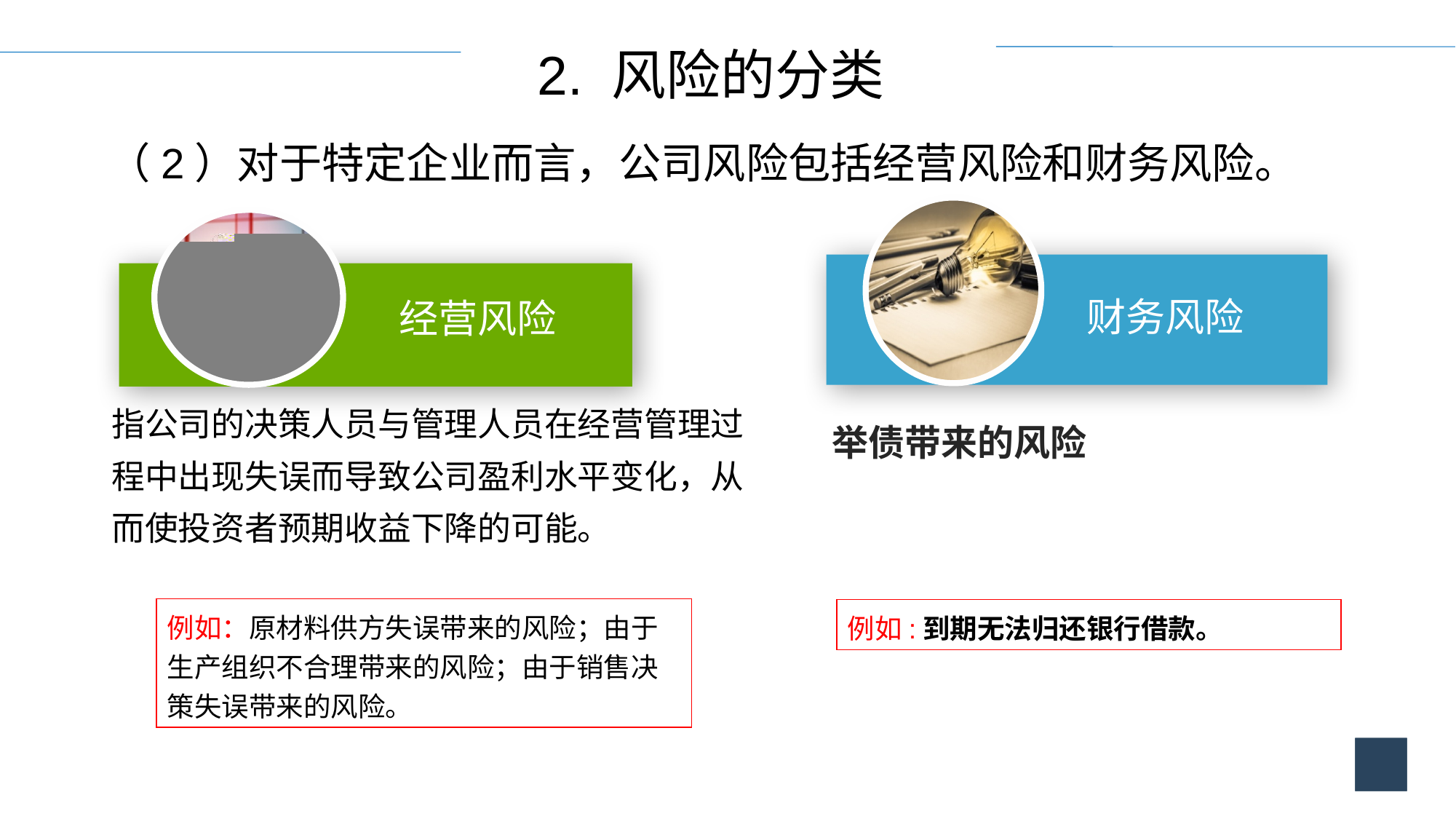

2. 风险的分类

（2）对于特定企业而言，公司风险包括经营风险和财务风险。

财务风险
经营风险
指公司的决策人员与管理人员在经营管理过程中出现失误而导致公司盈利水平变化，从而使投资者预期收益下降的可能。
举债带来的风险
例如：原材料供方失误带来的风险；由于生产组织不合理带来的风险；由于销售决策失误带来的风险。
例如:到期无法归还银行借款。